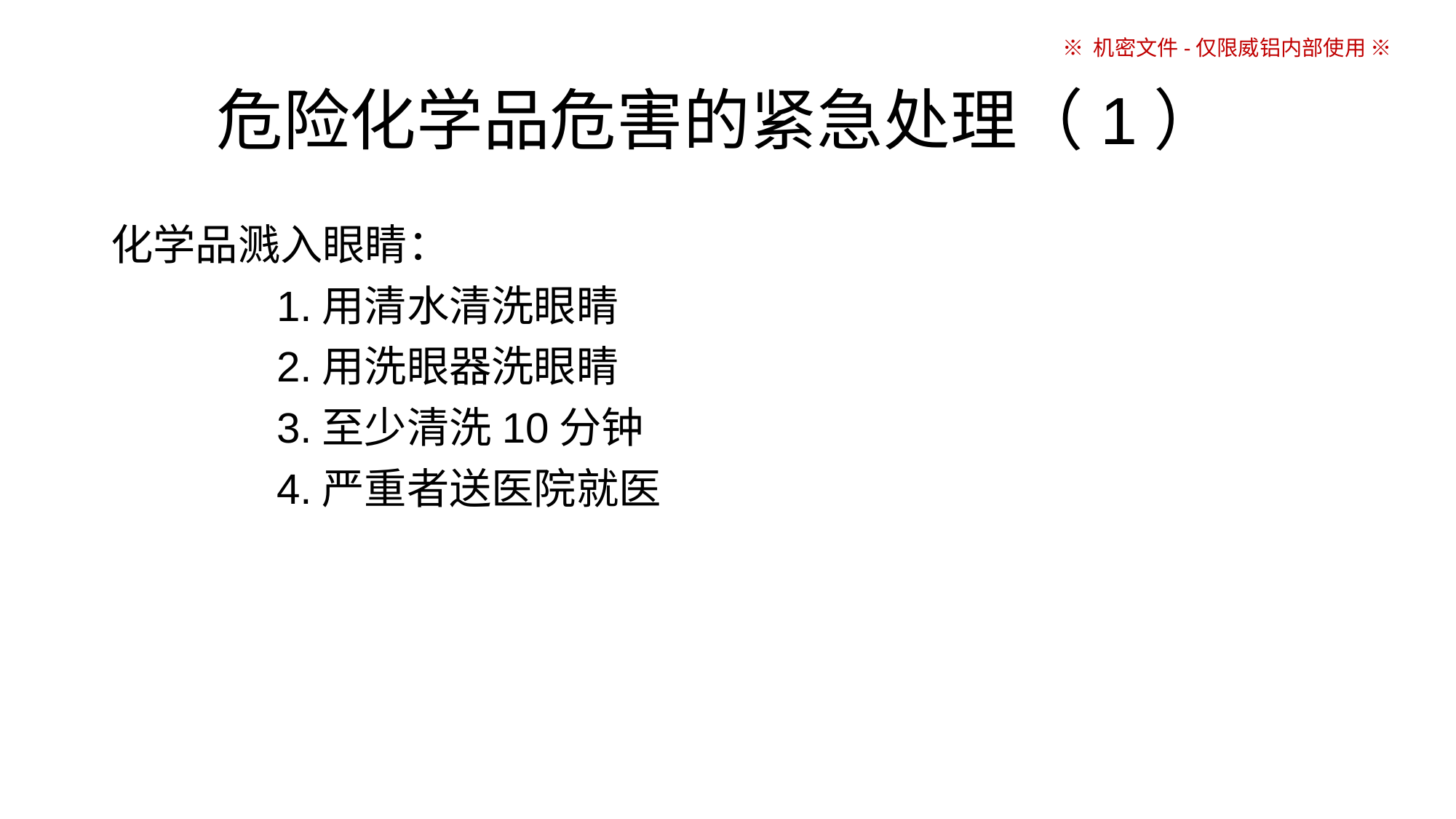

# 危险化学品危害的紧急处理（1）
化学品溅入眼睛：
              1.用清水清洗眼睛
              2.用洗眼器洗眼睛
              3.至少清洗10分钟
              4.严重者送医院就医